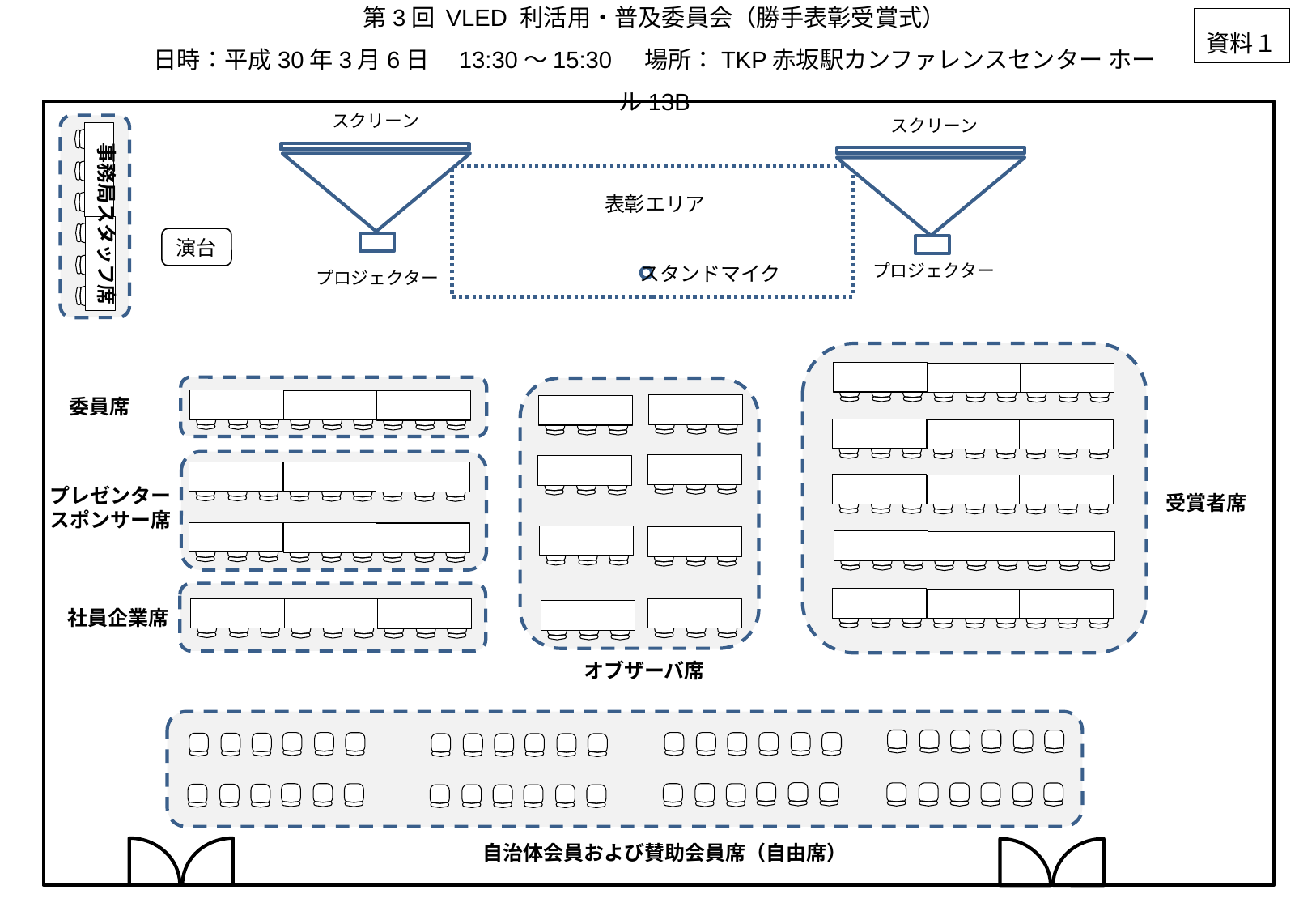

第3回 VLED 利活用・普及委員会（勝手表彰受賞式）
日時：平成30年3月6日　13:30～15:30    場所：TKP赤坂駅カンファレンスセンター ホール13B
資料１

スクリーン
スクリーン

事務局スタッフ席

表彰エリア

演台

プロジェクター
スタンドマイク
プロジェクター

委員席

プレゼンター
スポンサー席
受賞者席

社員企業席
オブザーバ席

自治体会員および賛助会員席（自由席）